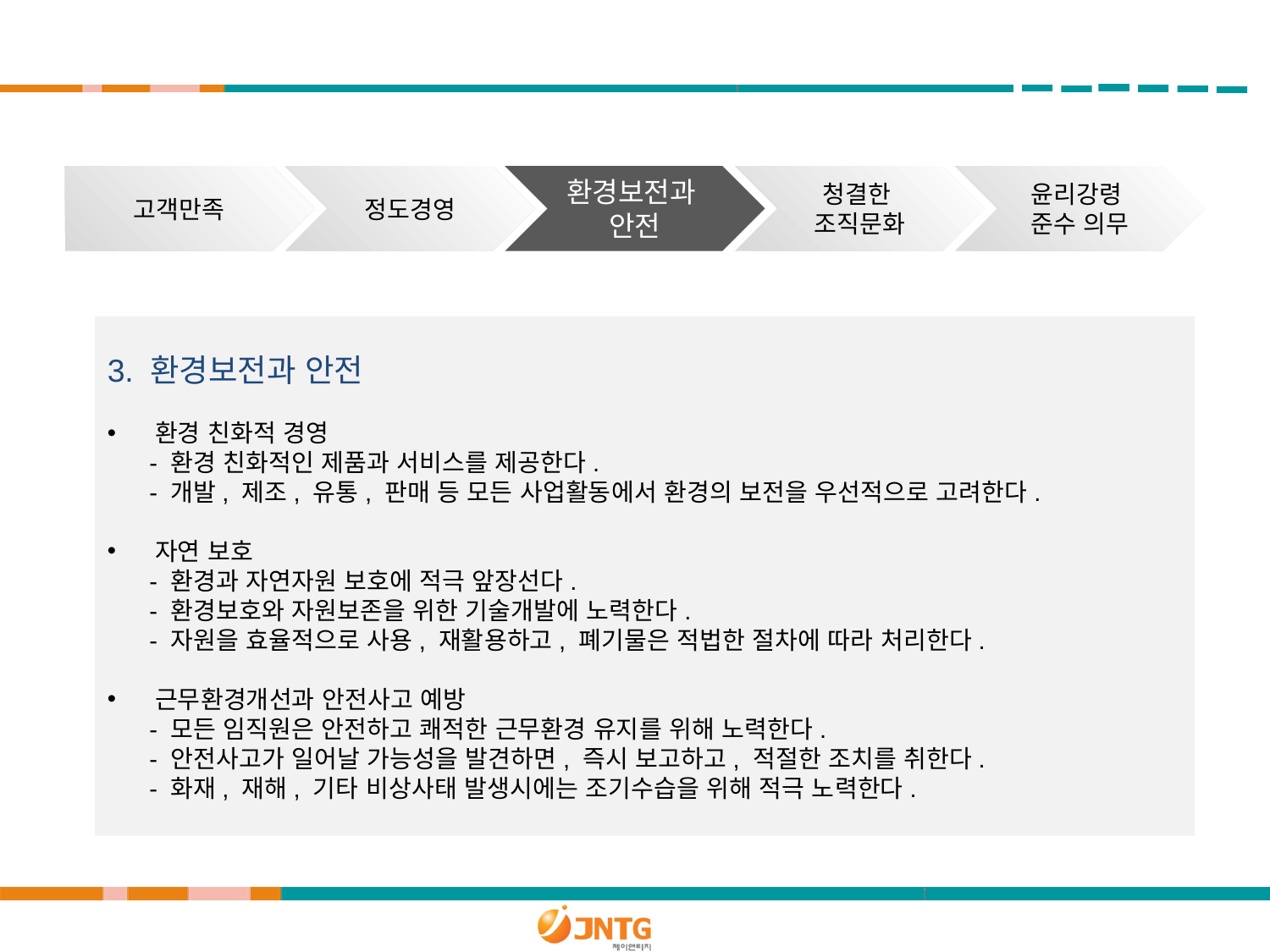

고객만족
정도경영
환경보전과
안전
청결한
조직문화
윤리강령
준수 의무
3. 환경보전과 안전

환경 친화적 경영
      - 환경 친화적인 제품과 서비스를 제공한다.
      - 개발, 제조, 유통, 판매 등 모든 사업활동에서 환경의 보전을 우선적으로 고려한다.

자연 보호
      - 환경과 자연자원 보호에 적극 앞장선다.
      - 환경보호와 자원보존을 위한 기술개발에 노력한다.
      - 자원을 효율적으로 사용, 재활용하고, 폐기물은 적법한 절차에 따라 처리한다.

근무환경개선과 안전사고 예방
      - 모든 임직원은 안전하고 쾌적한 근무환경 유지를 위해 노력한다.
      - 안전사고가 일어날 가능성을 발견하면, 즉시 보고하고, 적절한 조치를 취한다.
      - 화재, 재해, 기타 비상사태 발생시에는 조기수습을 위해 적극 노력한다.